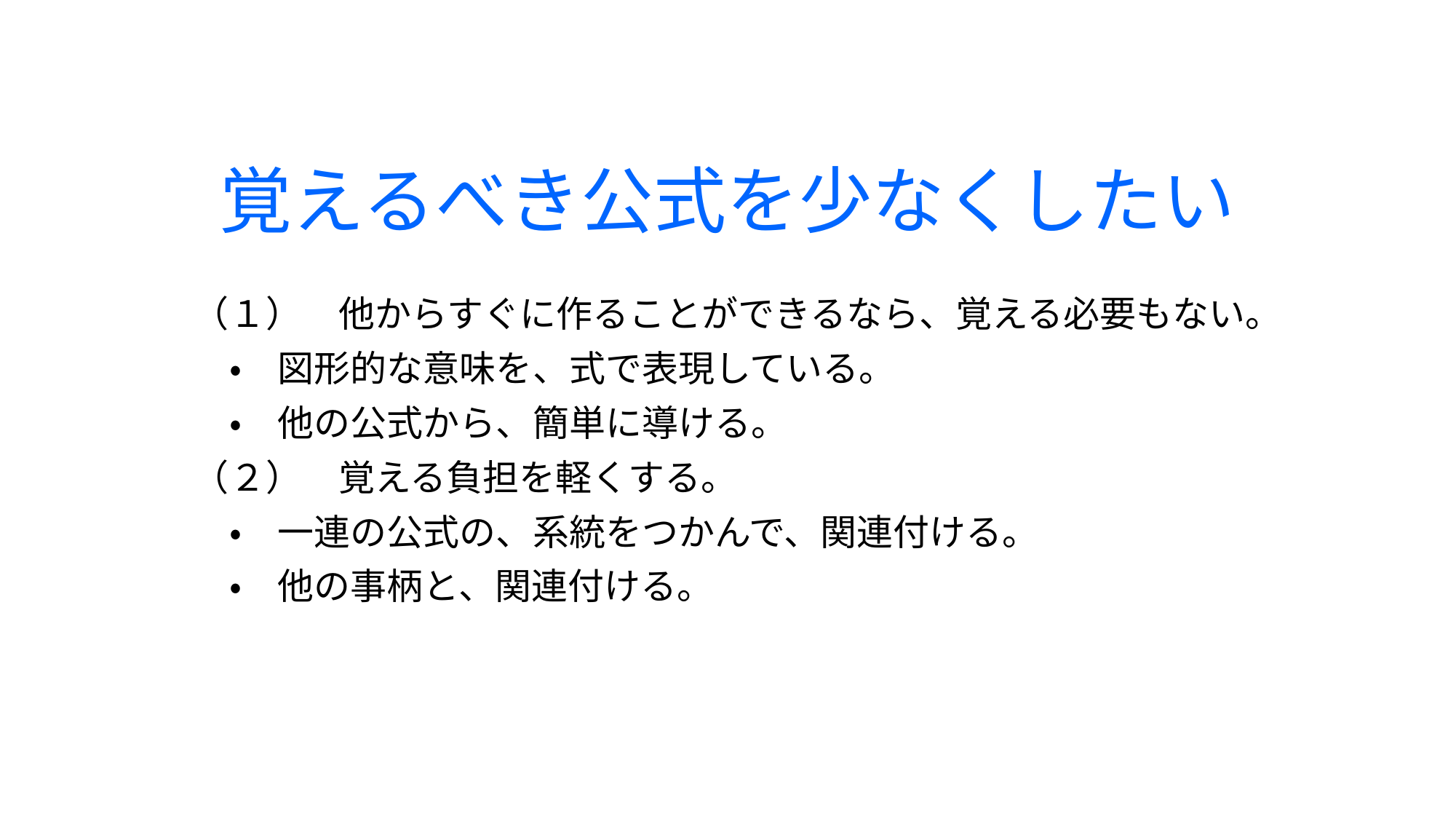

# 覚えるべき公式を少なくしたい
（１）　他からすぐに作ることができるなら、覚える必要もない。
　・　図形的な意味を、式で表現している。
　・　他の公式から、簡単に導ける。
（２）　覚える負担を軽くする。
　・　一連の公式の、系統をつかんで、関連付ける。
　・　他の事柄と、関連付ける。